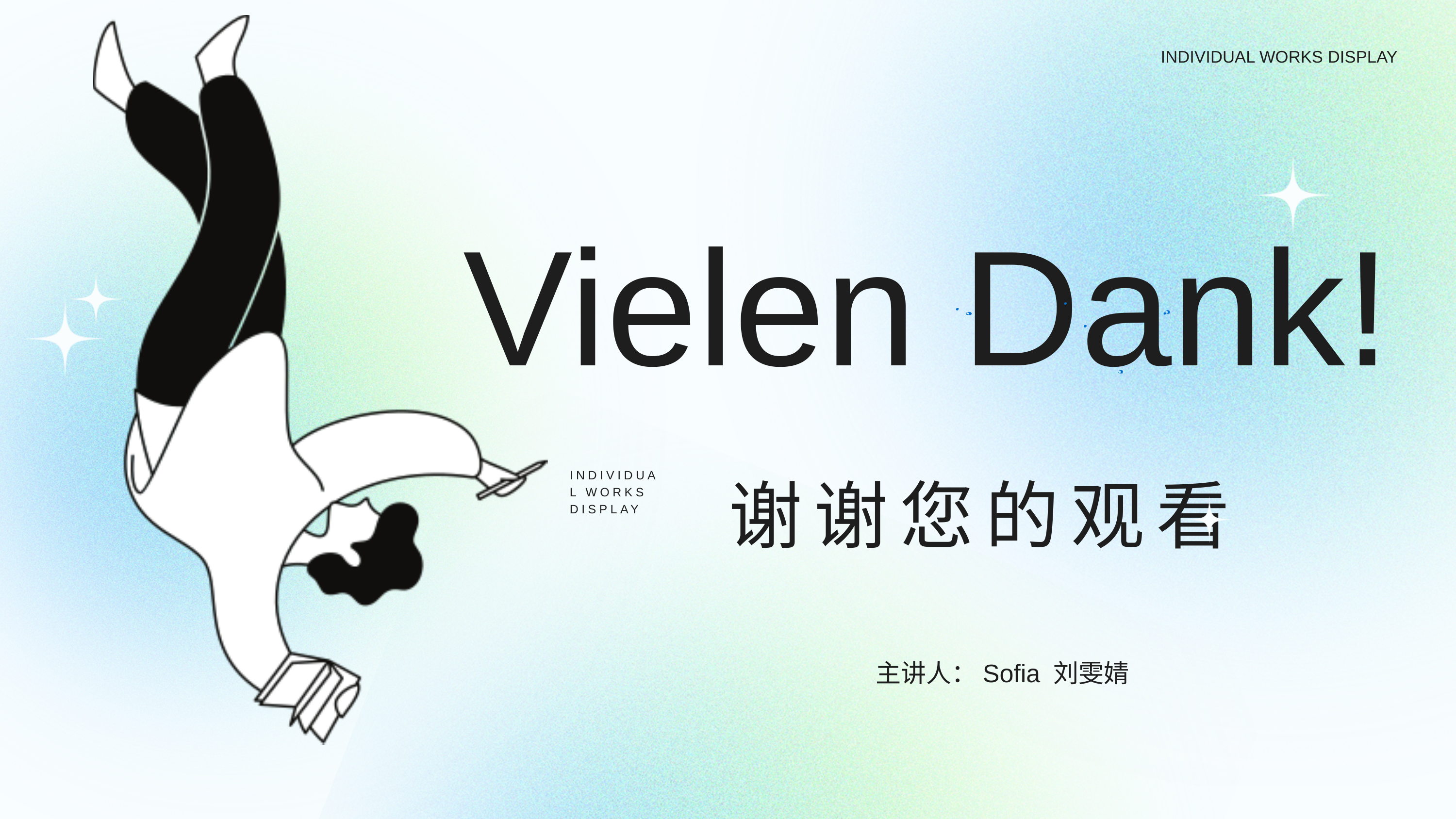

INDIVIDUAL WORKS DISPLAY

Vielen Dank!

谢谢您的观看
INDIVIDUAL WORKS DISPLAY

主讲人：Sofia 刘雯婧